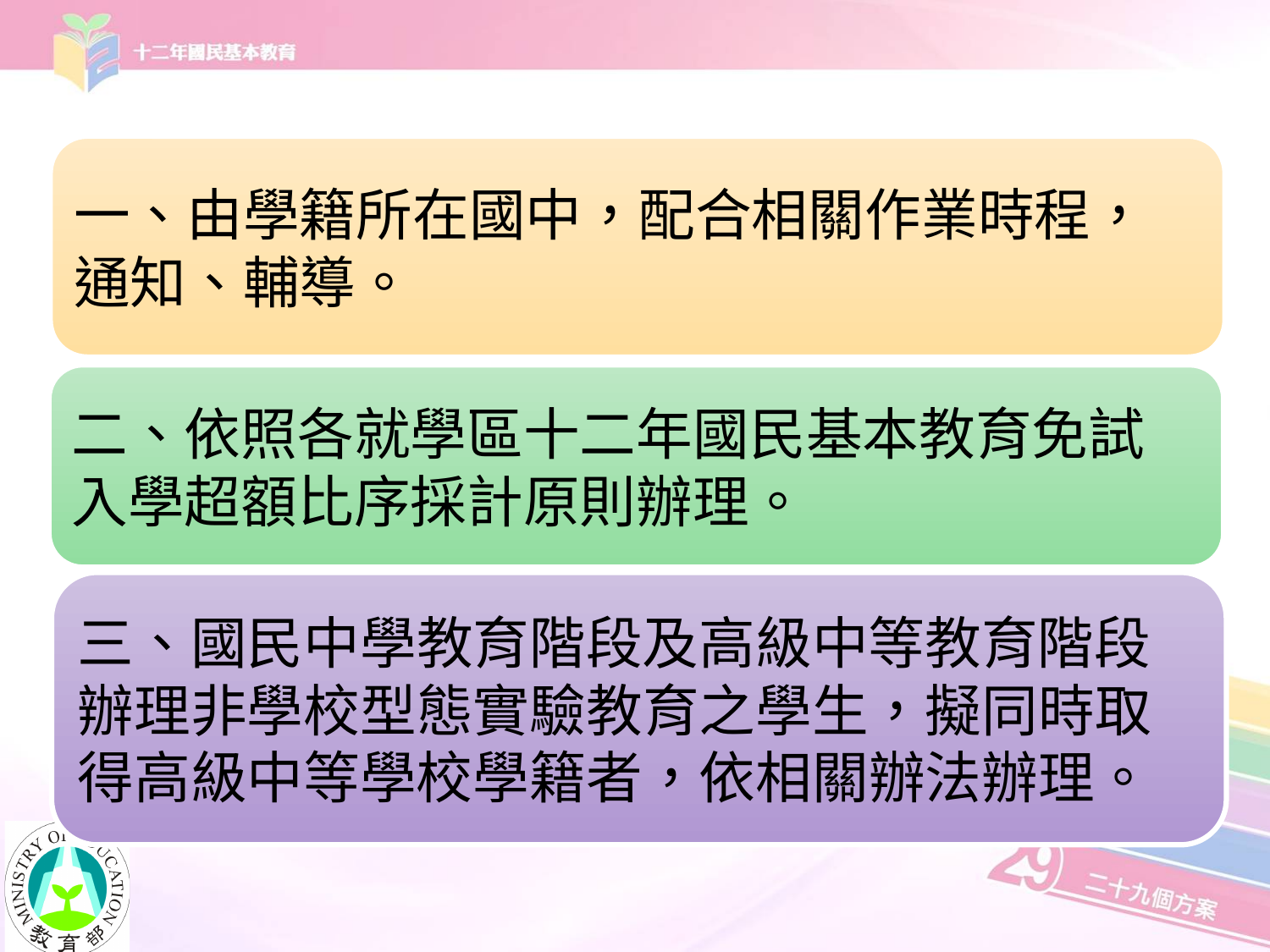

一、由學籍所在國中，配合相關作業時程，通知、輔導。
二、依照各就學區十二年國民基本教育免試入學超額比序採計原則辦理。
三、國民中學教育階段及高級中等教育階段辦理非學校型態實驗教育之學生，擬同時取得高級中等學校學籍者，依相關辦法辦理。